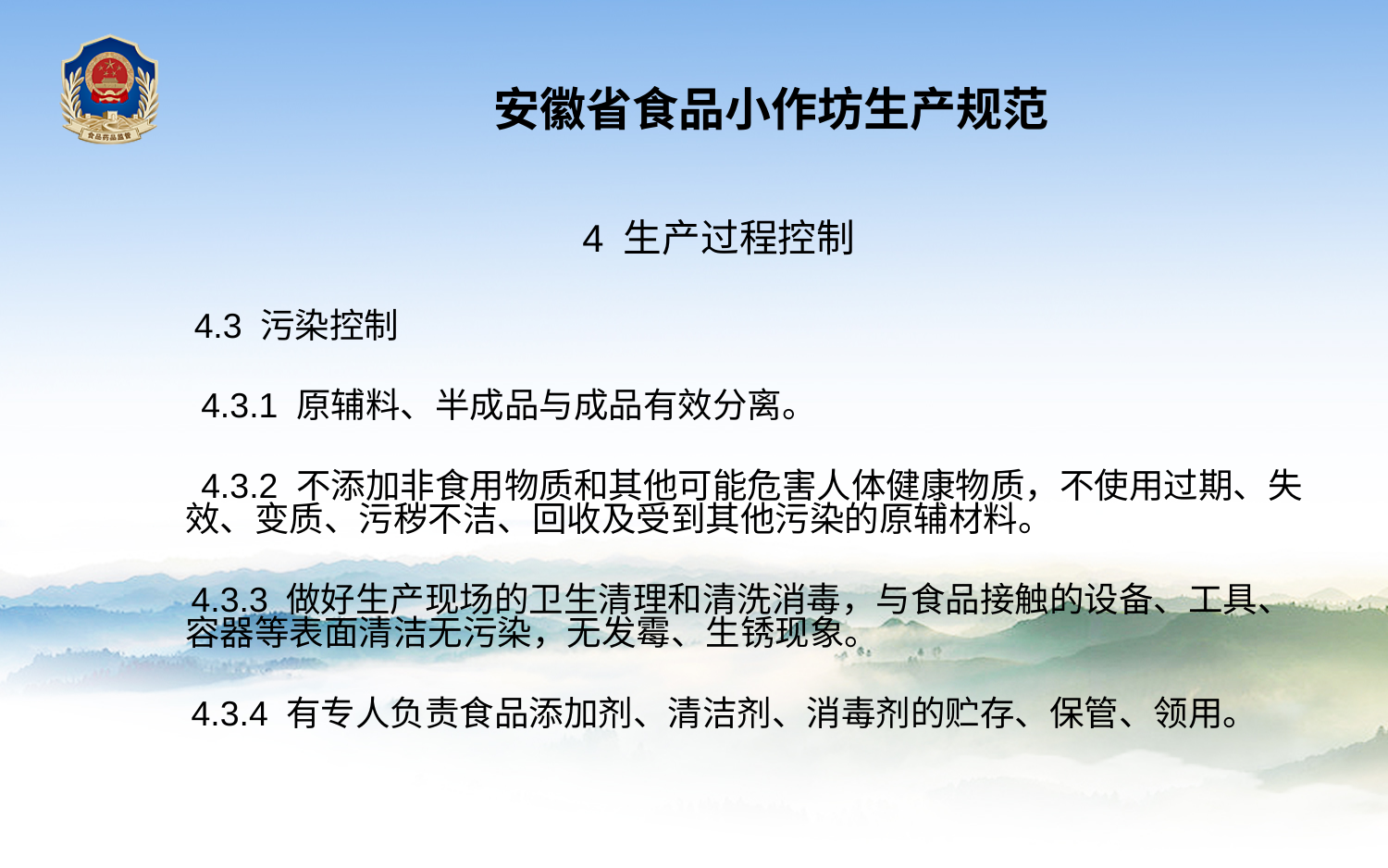

安徽省食品小作坊生产规范

4 生产过程控制

        4.3 污染控制

       4.3.1 原辅料、半成品与成品有效分离。

       4.3.2 不添加非食用物质和其他可能危害人体健康物质，不使用过期、失效、变质、污秽不洁、回收及受到其他污染的原辅材料。

      4.3.3 做好生产现场的卫生清理和清洗消毒，与食品接触的设备、工具、容器等表面清洁无污染，无发霉、生锈现象。

      4.3.4 有专人负责食品添加剂、清洁剂、消毒剂的贮存、保管、领用。